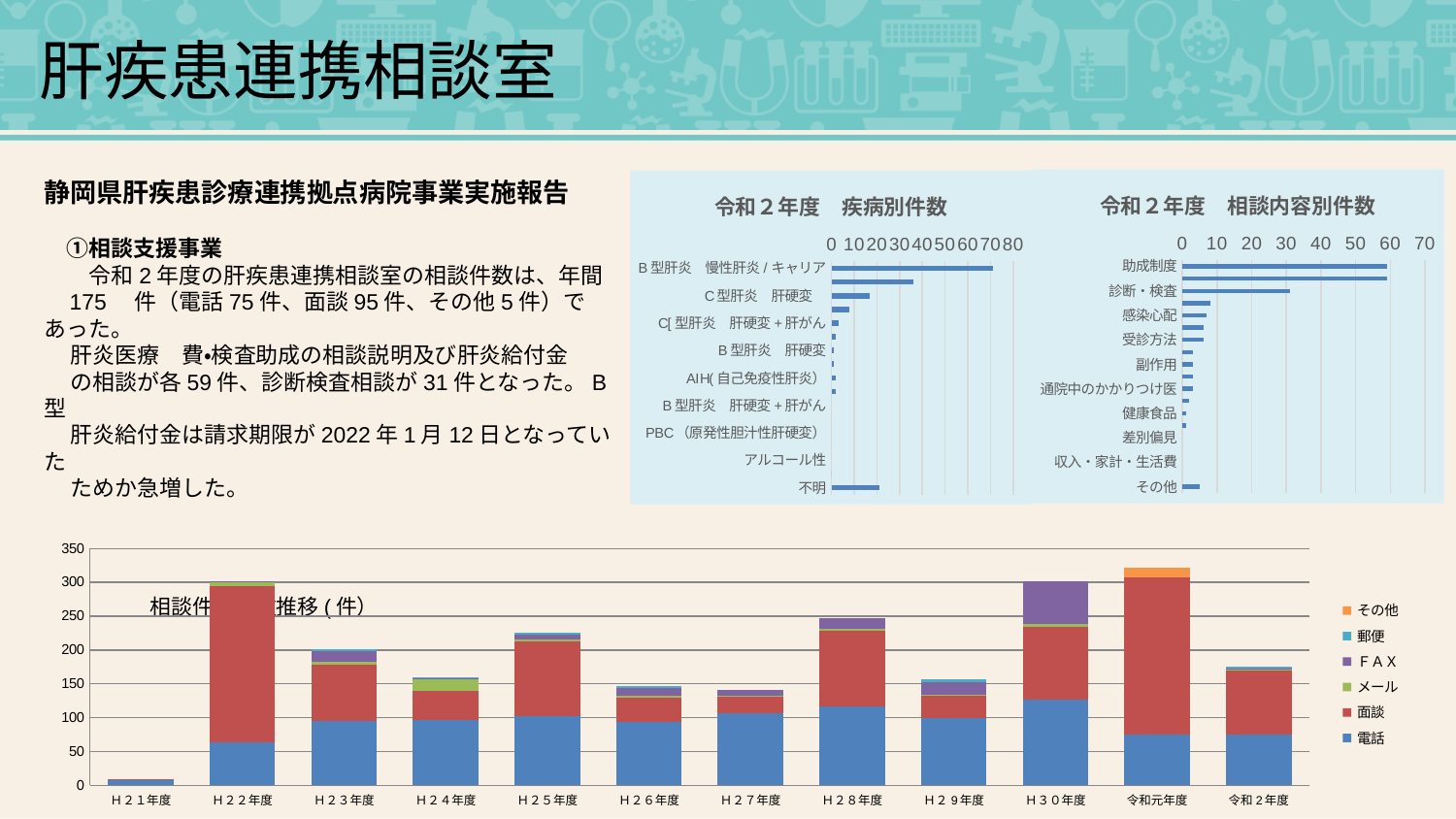

肝疾患連携相談室
静岡県肝疾患診療連携拠点病院事業実施報告

　①相談支援事業
　　令和2年度の肝疾患連携相談室の相談件数は、年間
    175　件（電話75件、面談95件、その他5件）であった。
    肝炎医療　費・検査助成の相談説明及び肝炎給付金
    の相談が各59件、診断検査相談が31件となった。B型
    肝炎給付金は請求期限が2022年1月12日となっていた
    ためか急増した。

　　　　　相談件数年次推移(件）

### Chart: 令和２年度　相談内容別件数

| Category |  |
|---|---|
| 助成制度 | 59.0 |
| 訴訟・給付金 | 59.0 |
| 診断・検査 | 31.0 |
| 治療 | 8.0 |
| 感染心配 | 7.0 |
| 資料情報 | 6.0 |
| 受診方法 | 6.0 |
| 話を聞いてほしい | 3.0 |
| 副作用 | 3.0 |
| 医療費 | 3.0 |
| 通院中のかかりつけ医 | 3.0 |
| セカンドオピニオン | 2.0 |
| 健康食品 | 1.0 |
| 日常生活の注意点 | 1.0 |
| 差別偏見 | None |
| 医療保険 | None |
| 収入・家計・生活費 | None |
| ガーベラの会 | None |
| その他 | 5.0 |

### Chart: 令和２年度　疾病別件数

| Category |  |
|---|---|
| B型肝炎　慢性肝炎/キャリア | 71.0 |
| C型肝炎　慢性肝炎/キャリア | 36.0 |
| C型肝炎　肝硬変　 | 17.0 |
| C型肝炎　肝がん | 8.0 |
| C[型肝炎　肝硬変+肝がん | 3.0 |
| B型肝炎　肝がん　 | 2.0 |
| B型肝炎　肝硬変 | 1.0 |
| 脂肪肝・NASH | 1.0 |
| AIH(自己免疫性肝炎） | 2.0 |
| その他肝疾患以外の疾患 | 2.0 |
| B型肝炎　肝硬変+肝がん | None |
| B・C以外のウイルス | None |
| PBC（原発性胆汁性肝硬変） | None |
| PSC（原発性硬化性胆管炎） | None |
| アルコール性 | None |
| その他肝疾病 | 0.0 |
| 不明 | 21.0 |

### Chart

| Category | 電話 | 面談 | メール | ＦＡＸ | 郵便 | その他 |
|---|---|---|---|---|---|---|
| Ｈ２１年度 | 7.0 | 2.0 | 0.0 | 0.0 | 0.0 | None |
| Ｈ２２年度 | 64.0 | 231.0 | 6.0 | 1.0 | 0.0 | None |
| Ｈ２３年度 | 95.0 | 84.0 | 4.0 | 16.0 | 2.0 | None |
| Ｈ２４年度 | 96.0 | 44.0 | 16.0 | 2.0 | 2.0 | None |
| Ｈ２５年度 | 102.0 | 111.0 | 3.0 | 7.0 | 3.0 | None |
| Ｈ２６年度 | 93.0 | 36.0 | 4.0 | 11.0 | 2.0 | None |
| Ｈ２７年度 | 107.0 | 24.0 | 1.0 | 9.0 | 0.0 | None |
| Ｈ２８年度 | 117.0 | 112.0 | 2.0 | 16.0 | 0.0 | None |
| Ｈ２9年度 | 99.0 | 33.0 | 2.0 | 19.0 | 4.0 | None |
| Ｈ３０年度 | 126.0 | 108.0 | 4.0 | 64.0 | None | None |
| 令和元年度 | 75.0 | 233.0 | None | None | None | 14.0 |
| 令和2年度 | 75.0 | 95.0 | 2.0 | 1.0 | 2.0 | None |